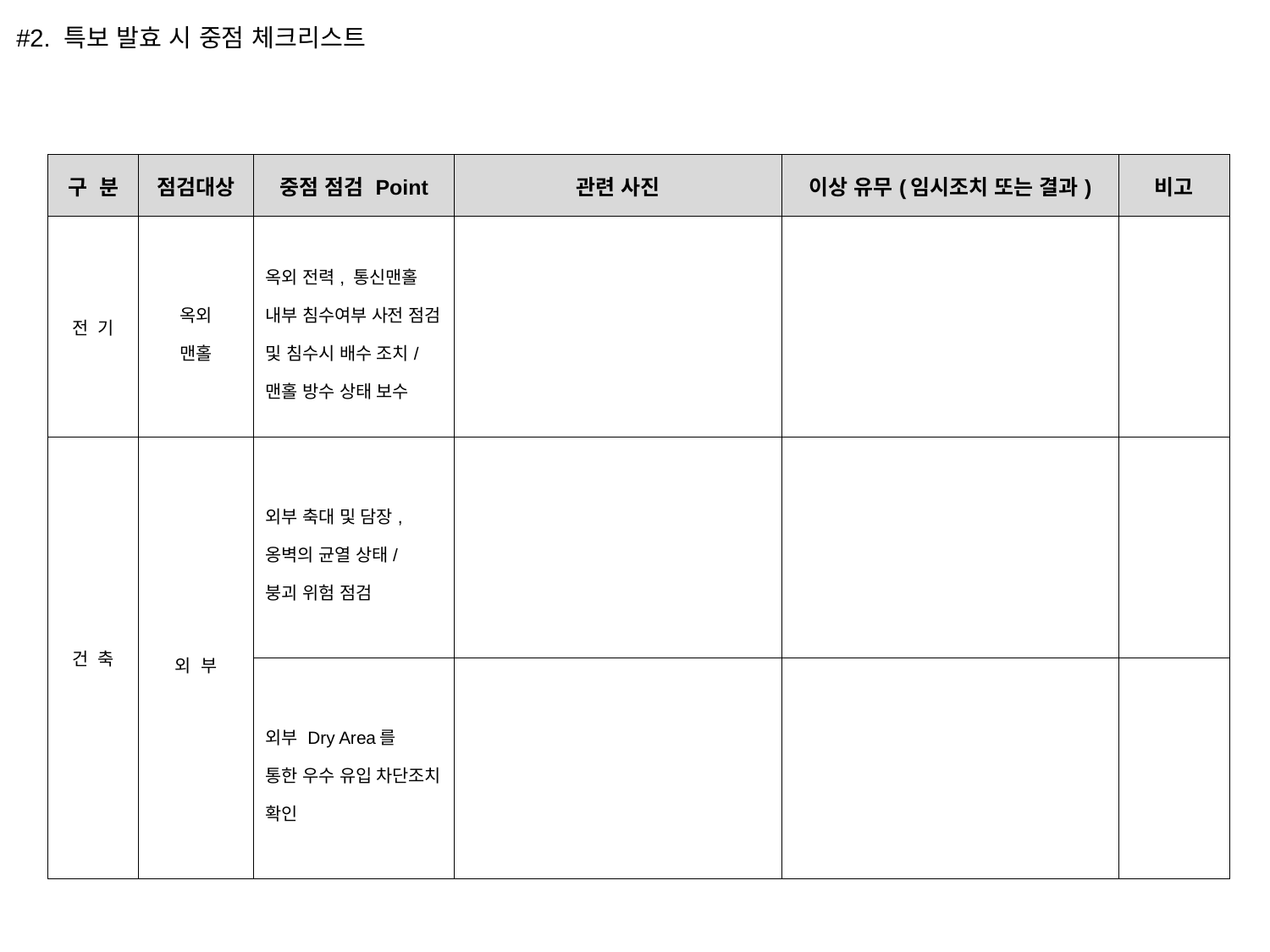

#2. 특보 발효 시 중점 체크리스트
| 구 분 | 점검대상 | 중점 점검 Point | 관련 사진 | 이상 유무(임시조치 또는 결과) | 비고 |
| --- | --- | --- | --- | --- | --- |
| 전 기 | 옥외 맨홀 | 옥외 전력, 통신맨홀 내부 침수여부 사전 점검 및 침수시 배수 조치/ 맨홀 방수 상태 보수 |  |  |  |
| 건 축 | 외 부 | 외부 축대 및 담장, 옹벽의 균열 상태/ 붕괴 위험 점검 |  |  |  |
|  |  | 외부 Dry Area를 통한 우수 유입 차단조치 확인 |  |  |  |